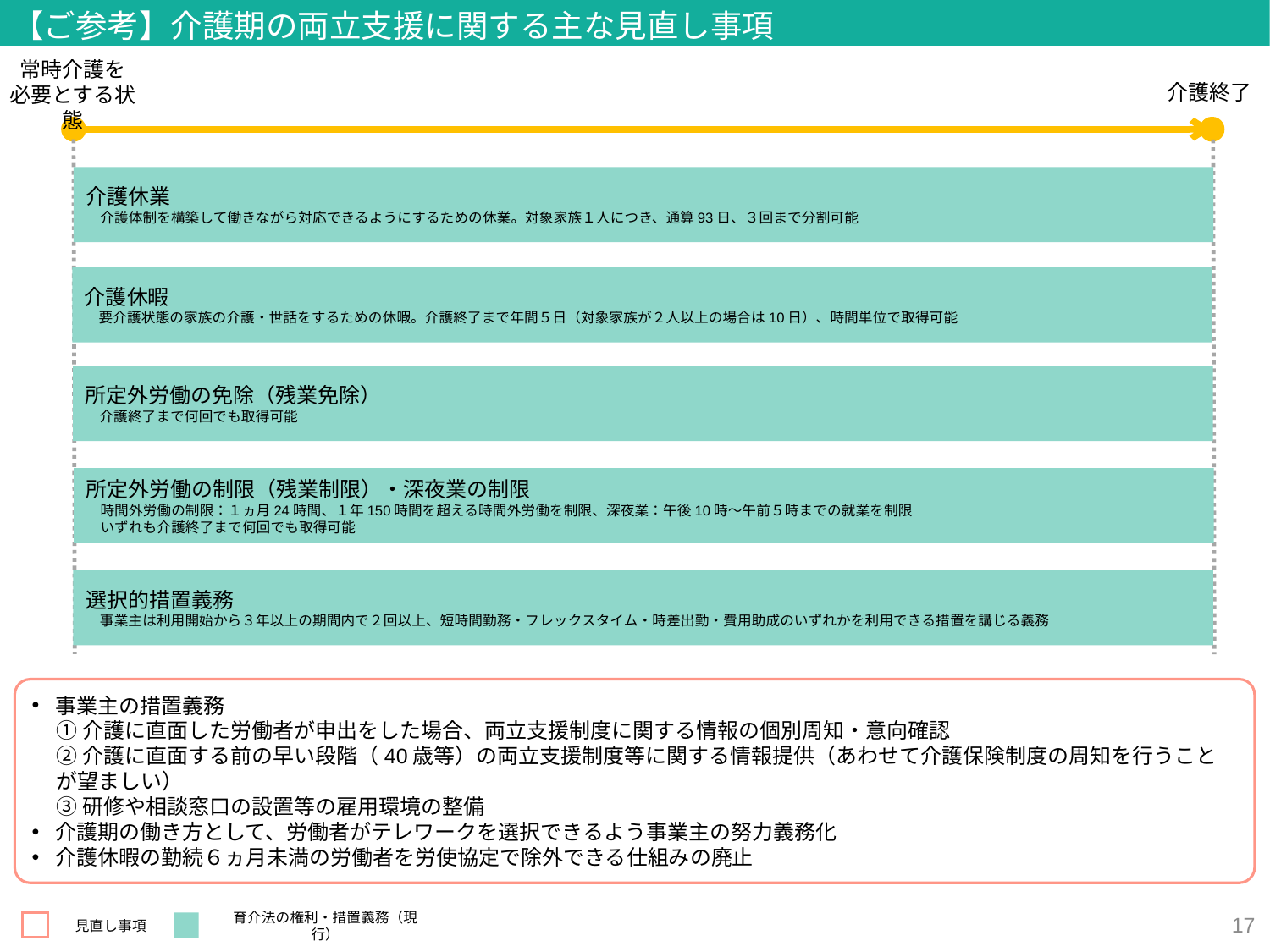

【ご参考】介護期の両立支援に関する主な見直し事項
介護終了

常時介護を
必要とする状態

介護休業
　介護体制を構築して働きながら対応できるようにするための休業。対象家族１人につき、通算93日、３回まで分割可能
介護休暇
　要介護状態の家族の介護・世話をするための休暇。介護終了まで年間５日（対象家族が２人以上の場合は10日）、時間単位で取得可能
所定外労働の免除（残業免除）
　介護終了まで何回でも取得可能
所定外労働の制限（残業制限）・深夜業の制限
　時間外労働の制限：１ヵ月24時間、１年150時間を超える時間外労働を制限、深夜業：午後10時～午前５時までの就業を制限
　いずれも介護終了まで何回でも取得可能
選択的措置義務
　事業主は利用開始から３年以上の期間内で２回以上、短時間勤務・フレックスタイム・時差出勤・費用助成のいずれかを利用できる措置を講じる義務
事業主の措置義務
①介護に直面した労働者が申出をした場合、両立支援制度に関する情報の個別周知・意向確認
②介護に直面する前の早い段階（40歳等）の両立支援制度等に関する情報提供（あわせて介護保険制度の周知を行うことが望ましい）
③研修や相談窓口の設置等の雇用環境の整備
介護期の働き方として、労働者がテレワークを選択できるよう事業主の努力義務化
介護休暇の勤続６ヵ月未満の労働者を労使協定で除外できる仕組みの廃止
17

見直し事項

育介法の権利・措置義務（現行）